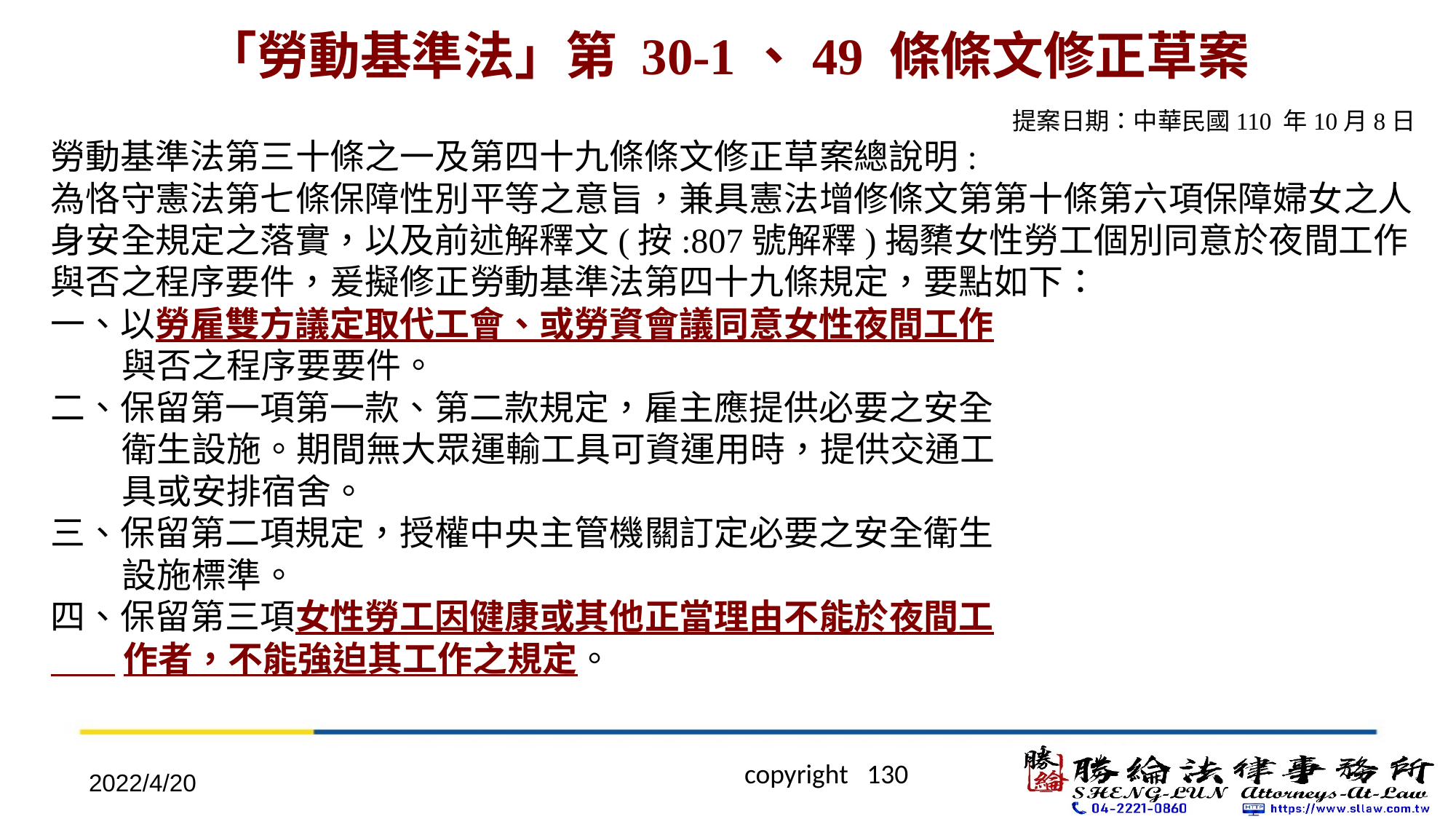

# 「勞動基準法」第 30-1、49 條條文修正草案
提案日期：中華民國110 年10月8日
勞動基準法第三十條之一及第四十九條條文修正草案總說明:
為恪守憲法第七條保障性別平等之意旨，兼具憲法增修條文第第十條第六項保障婦女之人身安全規定之落實，以及前述解釋文(按:807號解釋)揭櫫女性勞工個別同意於夜間工作與否之程序要件，爰擬修正勞動基準法第四十九條規定，要點如下：
一、以勞雇雙方議定取代工會、或勞資會議同意女性夜間工作
        與否之程序要要件。
二、保留第一項第一款、第二款規定，雇主應提供必要之安全
        衛生設施。期間無大眾運輸工具可資運用時，提供交通工
        具或安排宿舍。
三、保留第二項規定，授權中央主管機關訂定必要之安全衛生
        設施標準。
四、保留第三項女性勞工因健康或其他正當理由不能於夜間工
        作者，不能強迫其工作之規定。
2022/4/20
 copyright   130